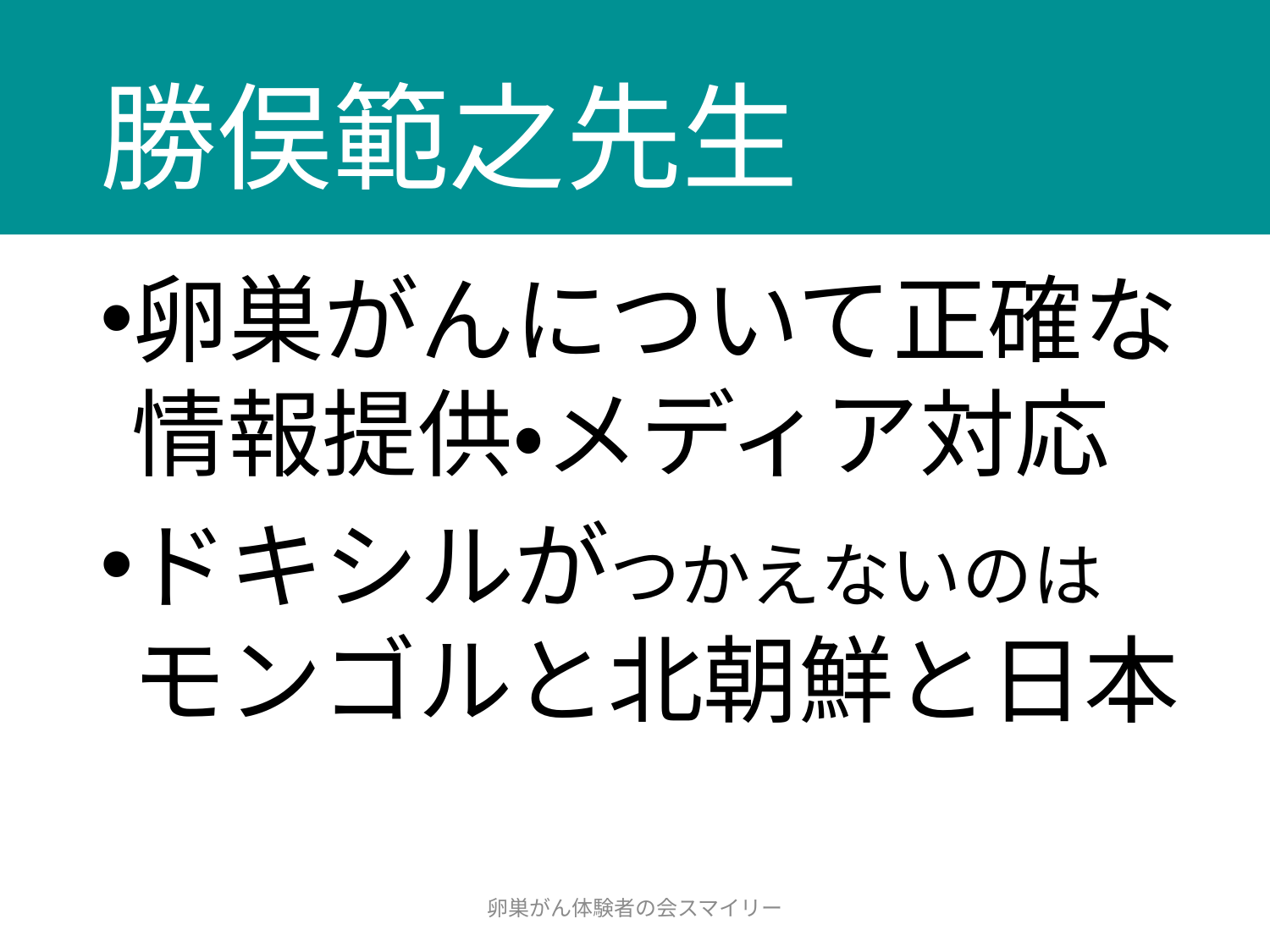

# 勝俣範之先生
卵巣がんについて正確な
情報提供・メディア対応
ドキシルがつかえないのは
モンゴルと北朝鮮と日本

卵巣がん体験者の会スマイリー